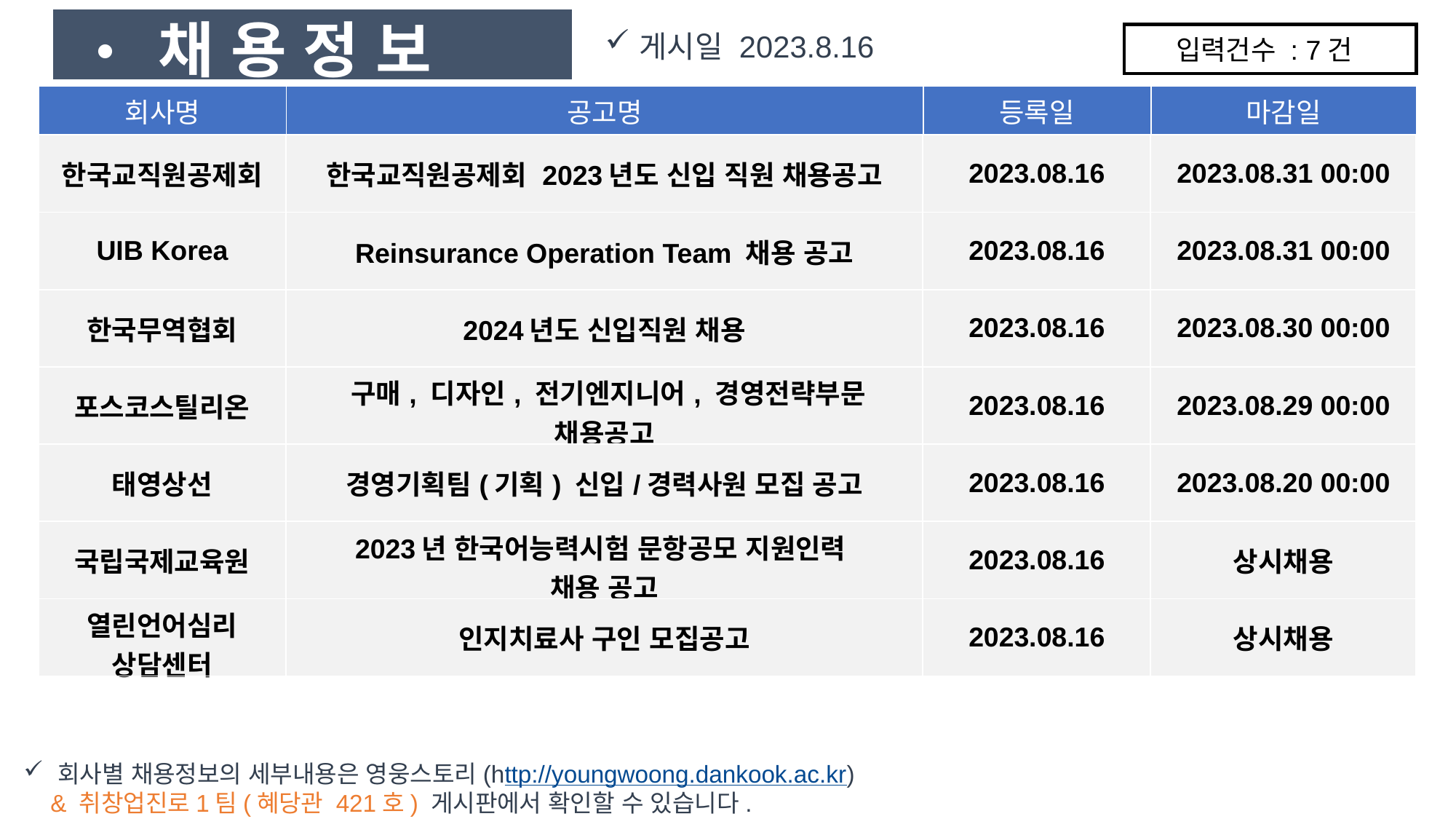

• 채 용 정 보

게시일 2023.8.16

입력건수 : 7건
| 회사명 | 공고명 | 등록일 | 마감일 |
| --- | --- | --- | --- |

| 한국교직원공제회 | 한국교직원공제회 2023년도 신입 직원 채용공고 | 2023.08.16 | 2023.08.31 00:00 |
| --- | --- | --- | --- |
| UIB Korea | Reinsurance Operation Team 채용 공고 | 2023.08.16 | 2023.08.31 00:00 |
| 한국무역협회 | 2024년도 신입직원 채용 | 2023.08.16 | 2023.08.30 00:00 |
| 포스코스틸리온 | 구매, 디자인, 전기엔지니어, 경영전략부문 채용공고 | 2023.08.16 | 2023.08.29 00:00 |
| 태영상선 | 경영기획팀(기획) 신입/경력사원 모집 공고 | 2023.08.16 | 2023.08.20 00:00 |
| 국립국제교육원 | 2023년 한국어능력시험 문항공모 지원인력 채용 공고 | 2023.08.16 | 상시채용 |
| 열린언어심리 상담센터 | 인지치료사 구인 모집공고 | 2023.08.16 | 상시채용 |

회사별 채용정보의 세부내용은 영웅스토리(http://youngwoong.dankook.ac.kr)
    & 취창업진로1팀(혜당관 421호) 게시판에서 확인할 수 있습니다.